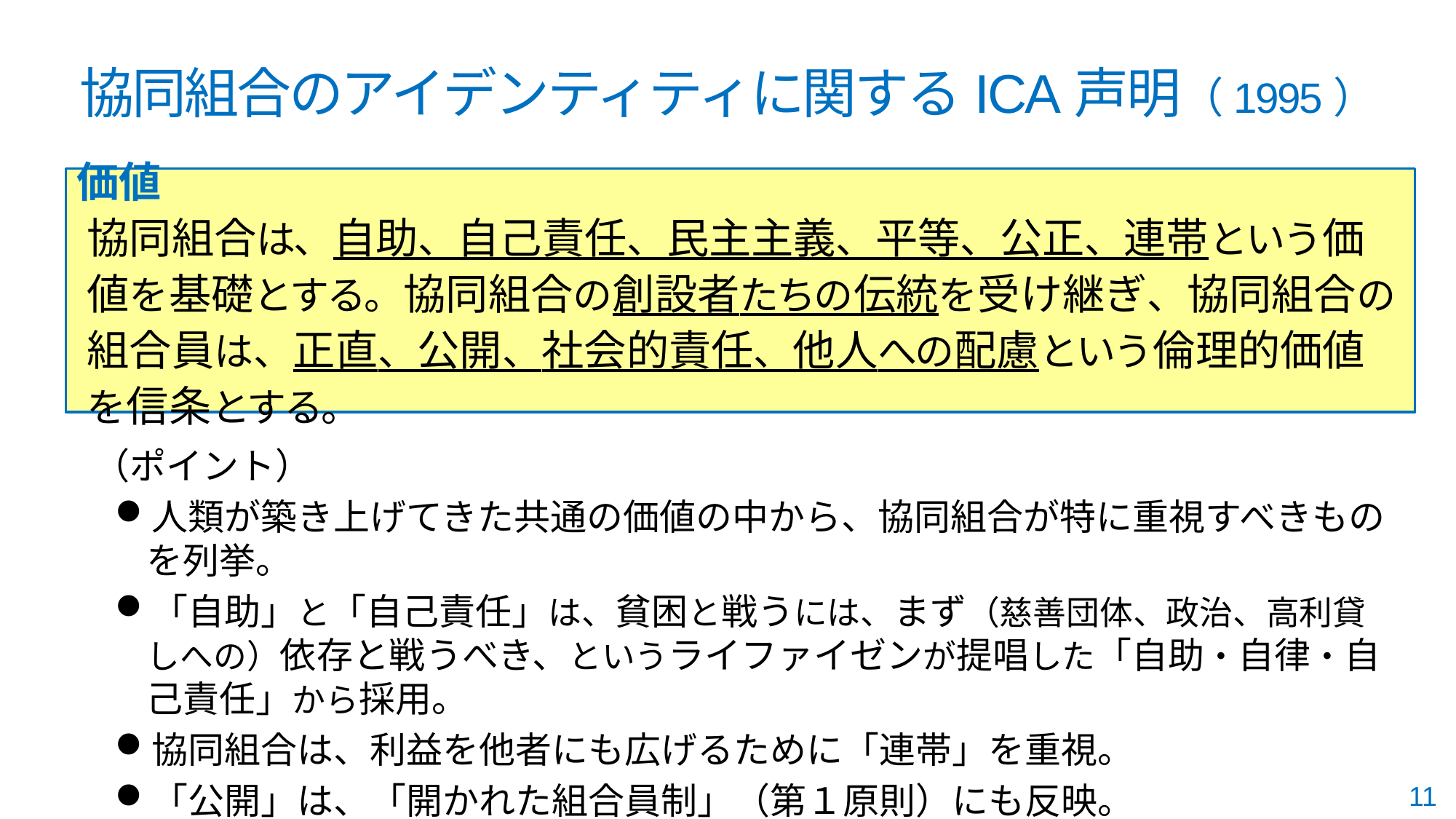

# 協同組合のアイデンティティに関するICA声明（1995）
価値
協同組合は、自助、自己責任、民主主義、平等、公正、連帯という価値を基礎とする。協同組合の創設者たちの伝統を受け継ぎ、協同組合の組合員は、正直、公開、社会的責任、他人への配慮という倫理的価値を信条とする。
（ポイント）
人類が築き上げてきた共通の価値の中から、協同組合が特に重視すべきものを列挙。
「自助」と「自己責任」は、貧困と戦うには、まず（慈善団体、政治、高利貸しへの）依存と戦うべき、というライファイゼンが提唱した「自助・自律・自己責任」から採用。
協同組合は、利益を他者にも広げるために「連帯」を重視。
「公開」は、「開かれた組合員制」（第１原則）にも反映。
11